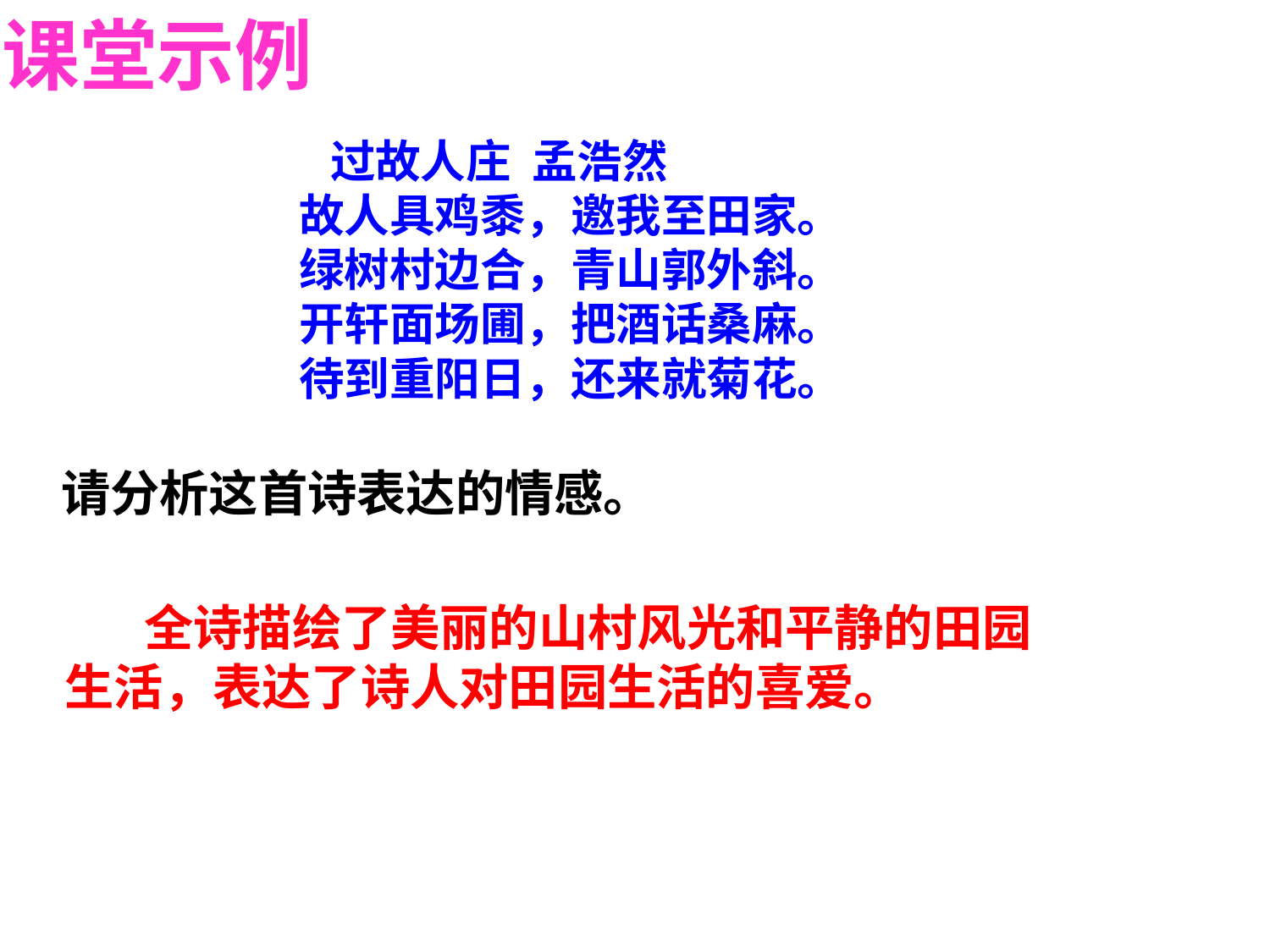

课堂示例
       过故人庄  孟浩然
    故人具鸡黍，邀我至田家。
    绿树村边合，青山郭外斜。
    开轩面场圃，把酒话桑麻。
    待到重阳日，还来就菊花。

请分析这首诗表达的情感。
      全诗描绘了美丽的山村风光和平静的田园生活，表达了诗人对田园生活的喜爱。